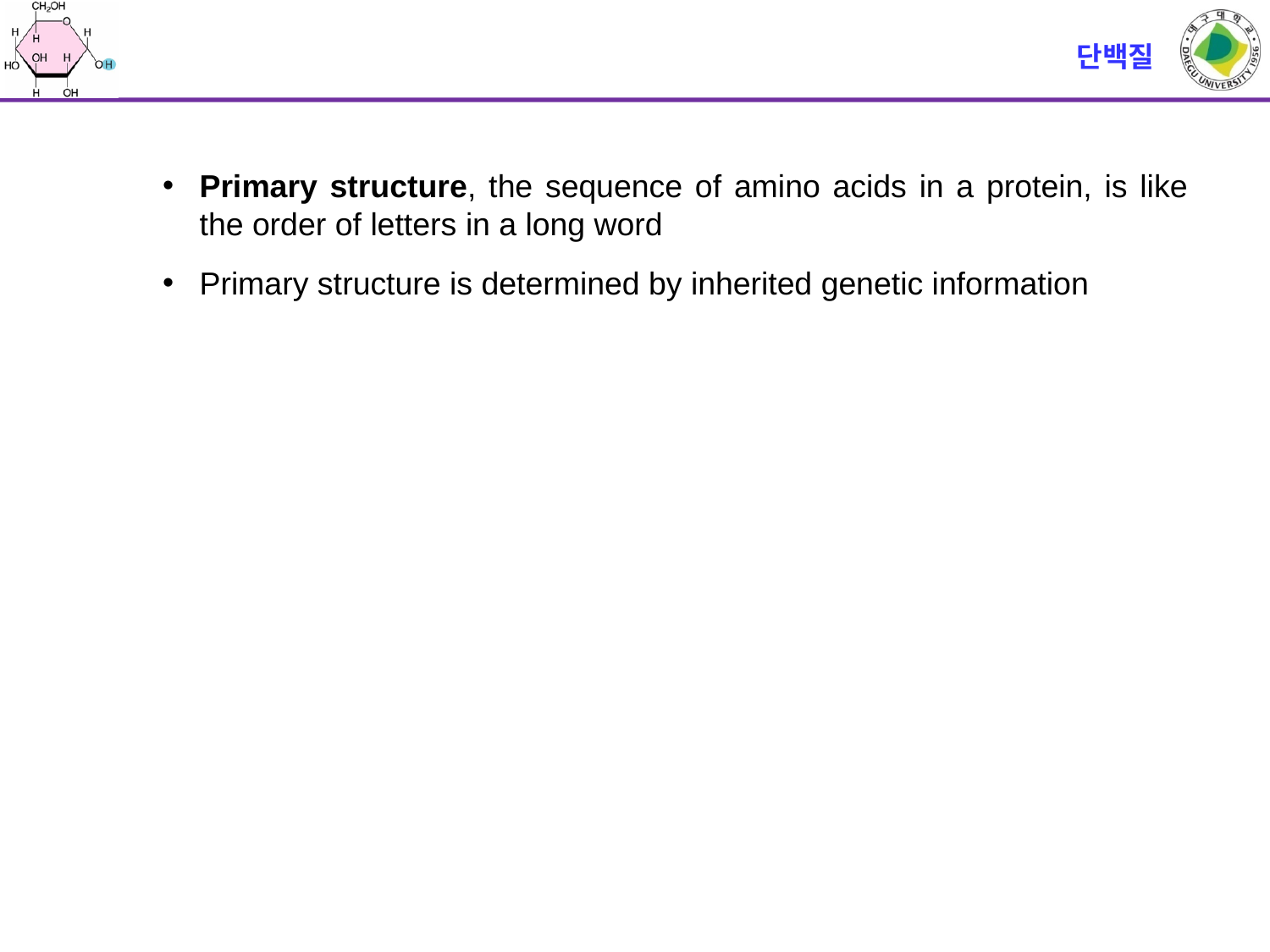

# 단백질
Primary structure, the sequence of amino acids in a protein, is like the order of letters in a long word
Primary structure is determined by inherited genetic information